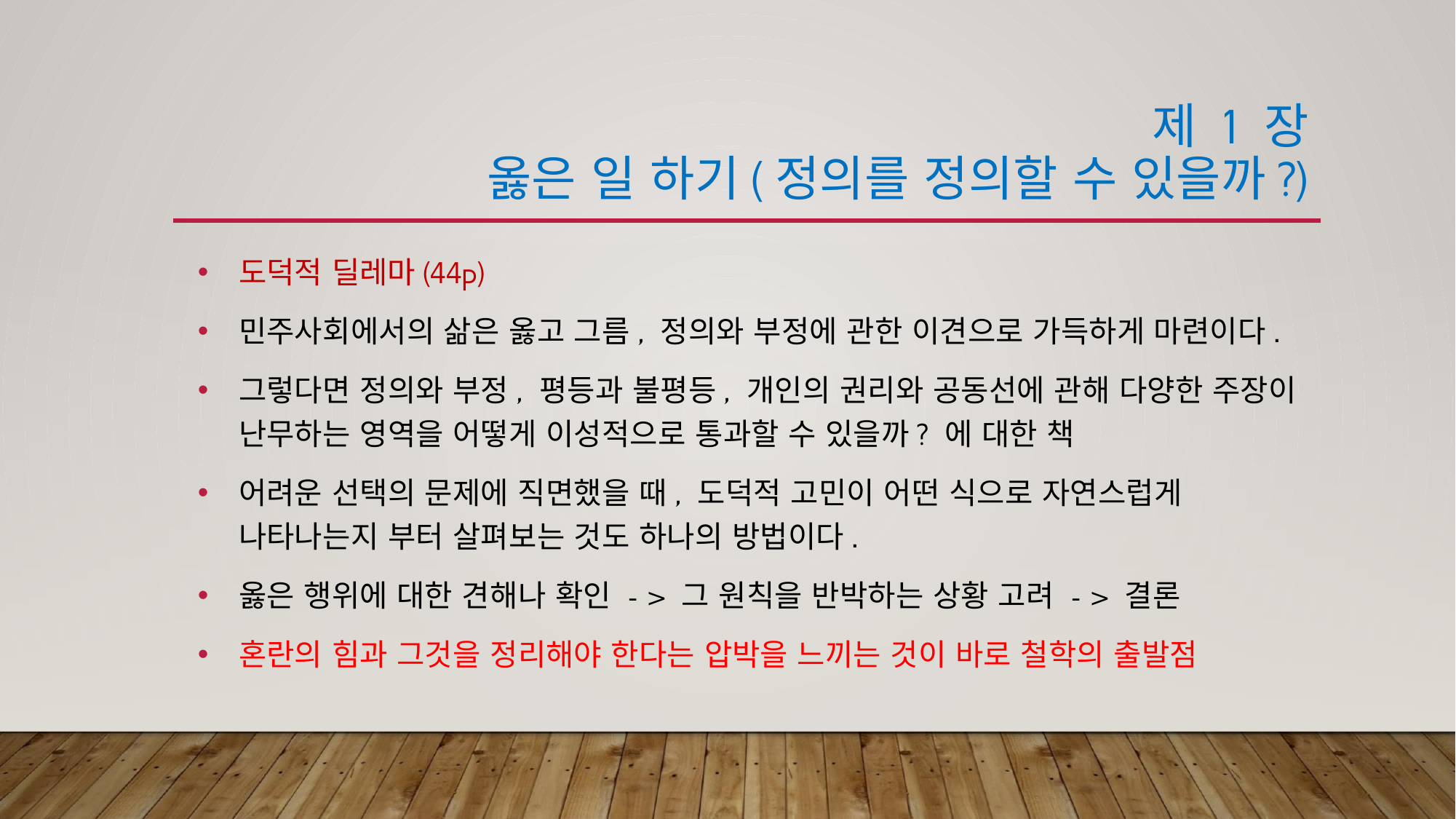

# 제 1 장 옳은 일 하기(정의를 정의할 수 있을까?)
도덕적 딜레마(44p)
민주사회에서의 삶은 옳고 그름, 정의와 부정에 관한 이견으로 가득하게 마련이다.
그렇다면 정의와 부정, 평등과 불평등, 개인의 권리와 공동선에 관해 다양한 주장이 난무하는 영역을 어떻게 이성적으로 통과할 수 있을까? 에 대한 책
어려운 선택의 문제에 직면했을 때, 도덕적 고민이 어떤 식으로 자연스럽게 나타나는지 부터 살펴보는 것도 하나의 방법이다.
옳은 행위에 대한 견해나 확인 - > 그 원칙을 반박하는 상황 고려 - > 결론
혼란의 힘과 그것을 정리해야 한다는 압박을 느끼는 것이 바로 철학의 출발점